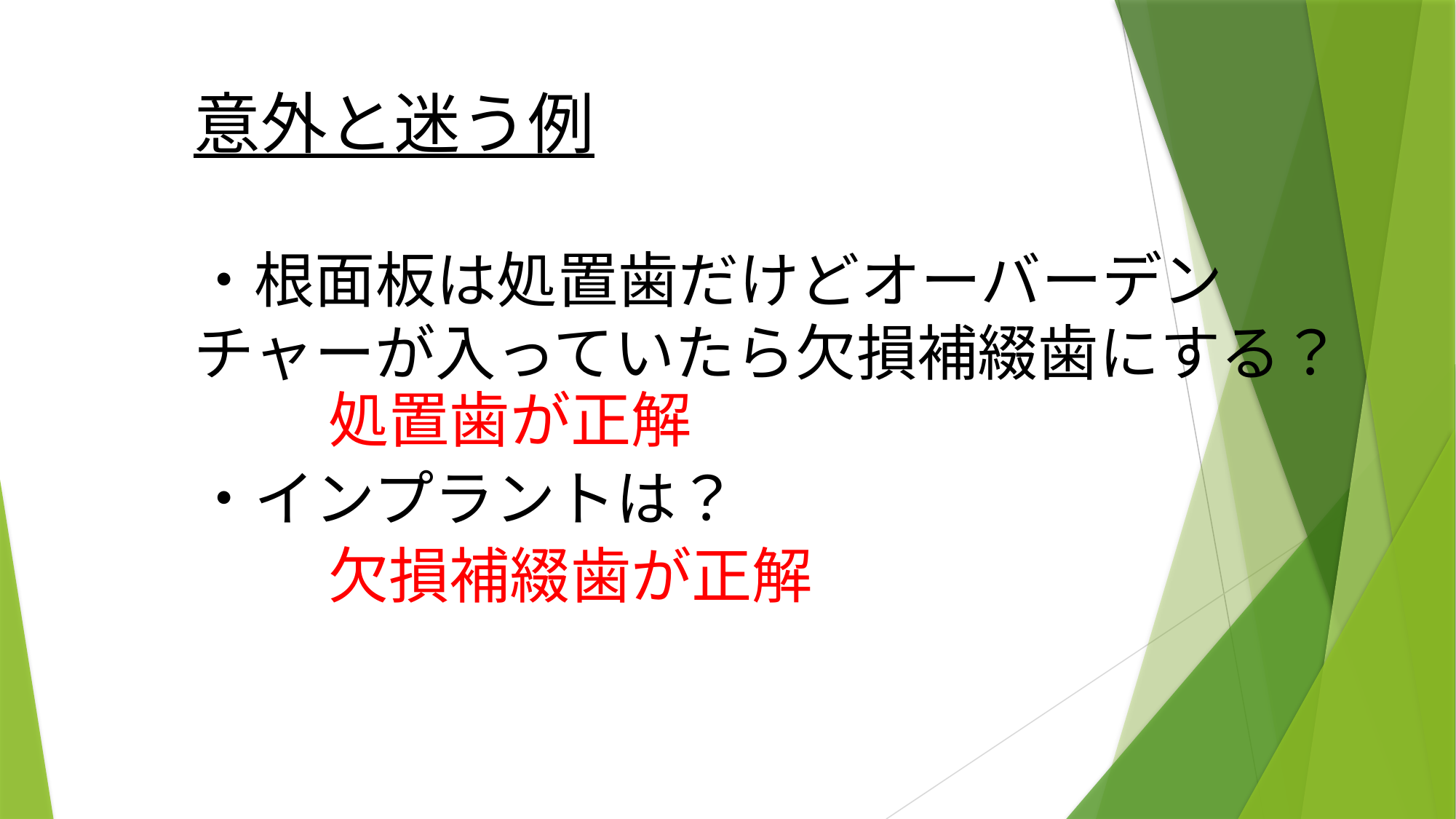

意外と迷う例

・根面板は処置歯だけどオーバーデンチャーが入っていたら欠損補綴歯にする？

・インプラントは？

処置歯が正解
欠損補綴歯が正解